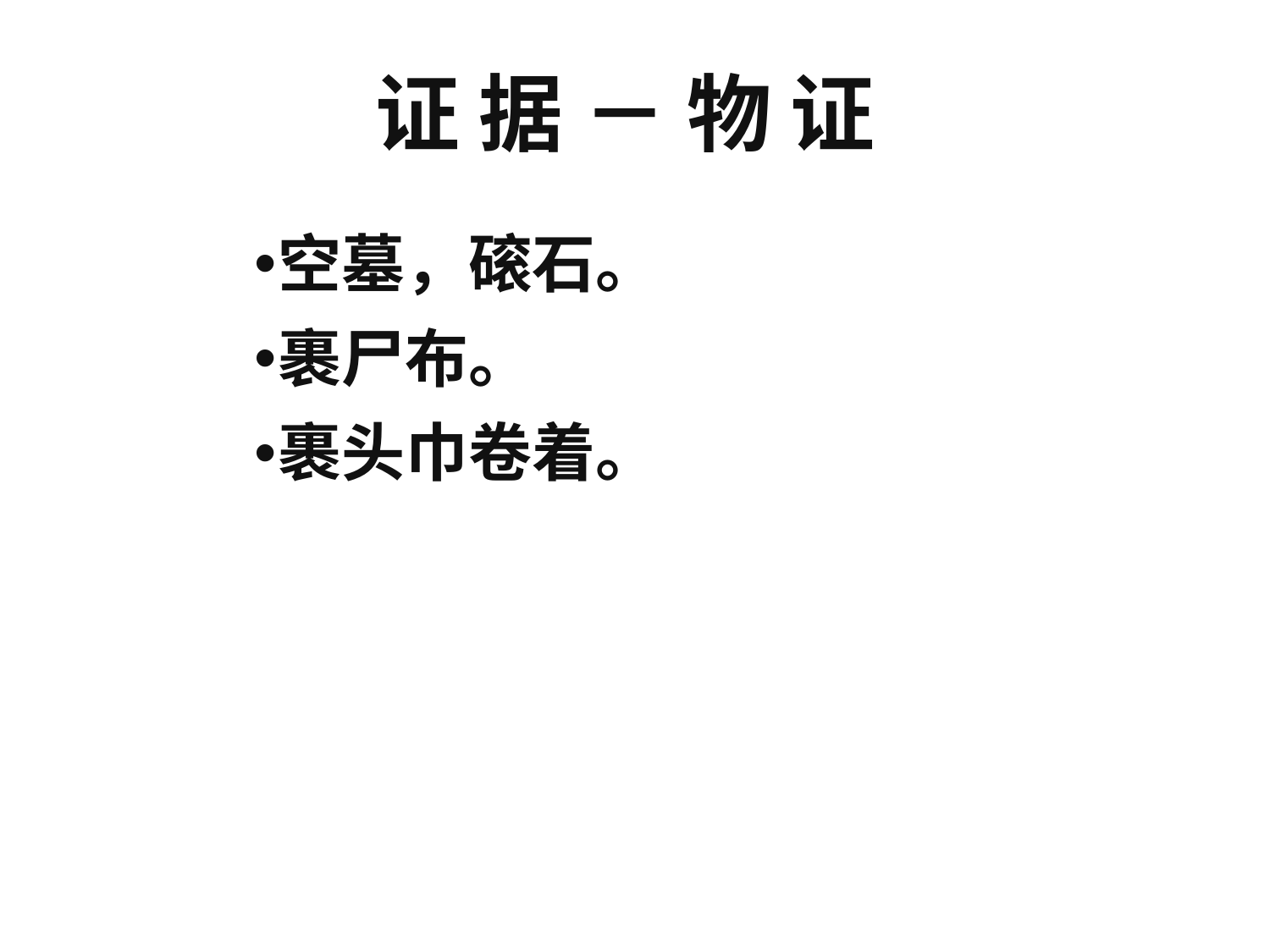

# 证 据 － 物 证
空墓，磙石。
裹尸布。
裹头巾卷着。